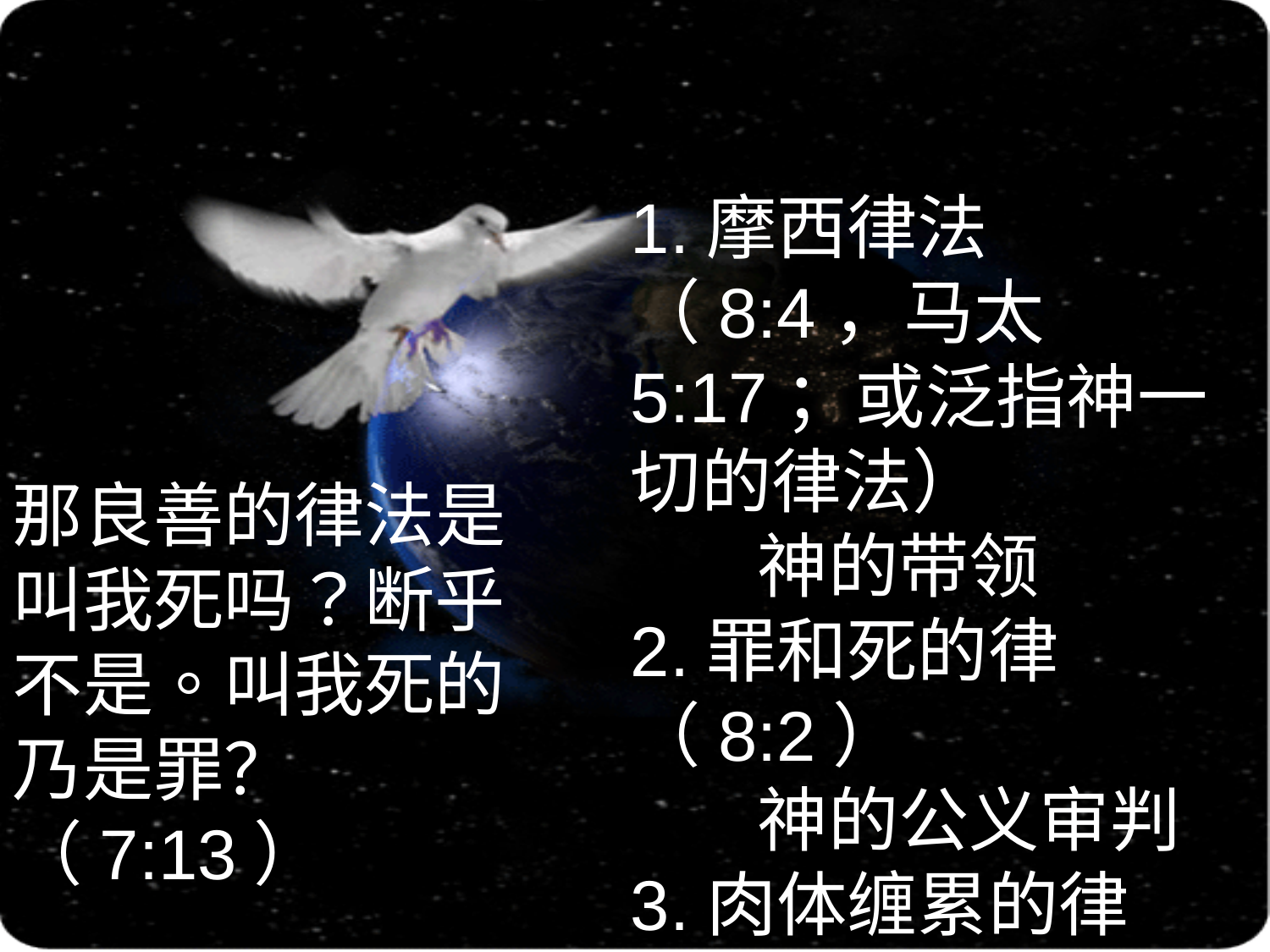

1.摩西律法（8:4，马太5:17；或泛指神一切的律法）
	神的带领
2.罪和死的律（8:2）
	神的公义审判
3.肉体缠累的律（7:21）
	对圣灵的盼望
那良善的律法是叫我死吗？断乎不是。叫我死的乃是罪？（7:13）